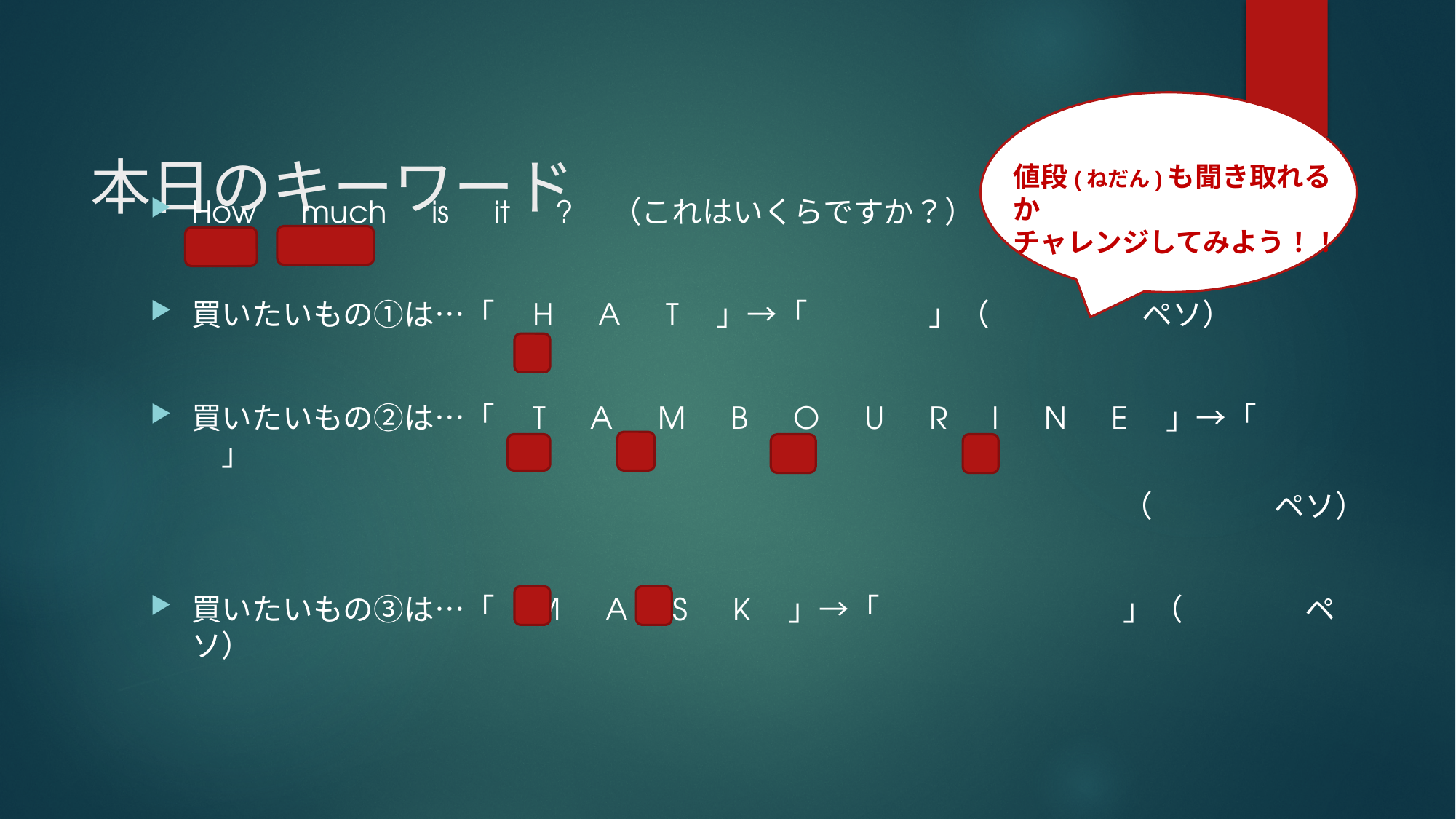

# 本日のキーワード
値段(ねだん)も聞き取れるか
チャレンジしてみよう！！
How　much　is　it　?　（これはいくらですか？）

買いたいもの①は…「　H　A　T　」→「　　　　」（　　　　　ペソ）

買いたいもの②は…「　T　A　M　B　O　U　R　I　N　E　」→「　　　　」
　　　　　　　　　　　　　　　　　　　　　　　　　　　　　　　　（　　　　ペソ）

買いたいもの③は…「　M　A　S　K　」→「　　　　　　　　」（　　　　ペソ）